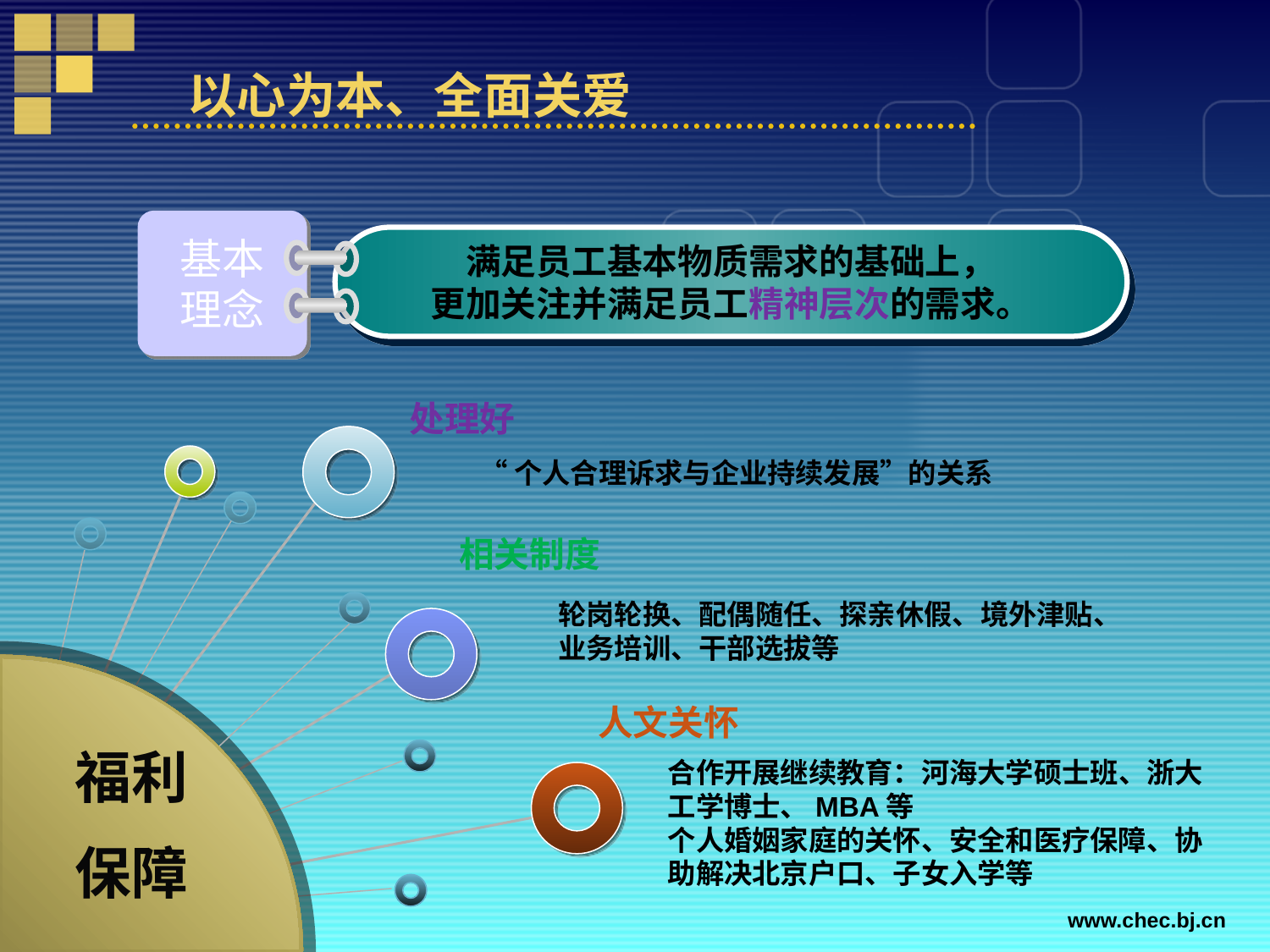

# 以心为本、全面关爱

基本
理念
满足员工基本物质需求的基础上，
更加关注并满足员工精神层次的需求。

处理好

福利
保障

“个人合理诉求与企业持续发展”的关系
相关制度
轮岗轮换、配偶随任、探亲休假、境外津贴、业务培训、干部选拔等
人文关怀
合作开展继续教育：河海大学硕士班、浙大工学博士、MBA等
个人婚姻家庭的关怀、安全和医疗保障、协助解决北京户口、子女入学等
www.chec.bj.cn